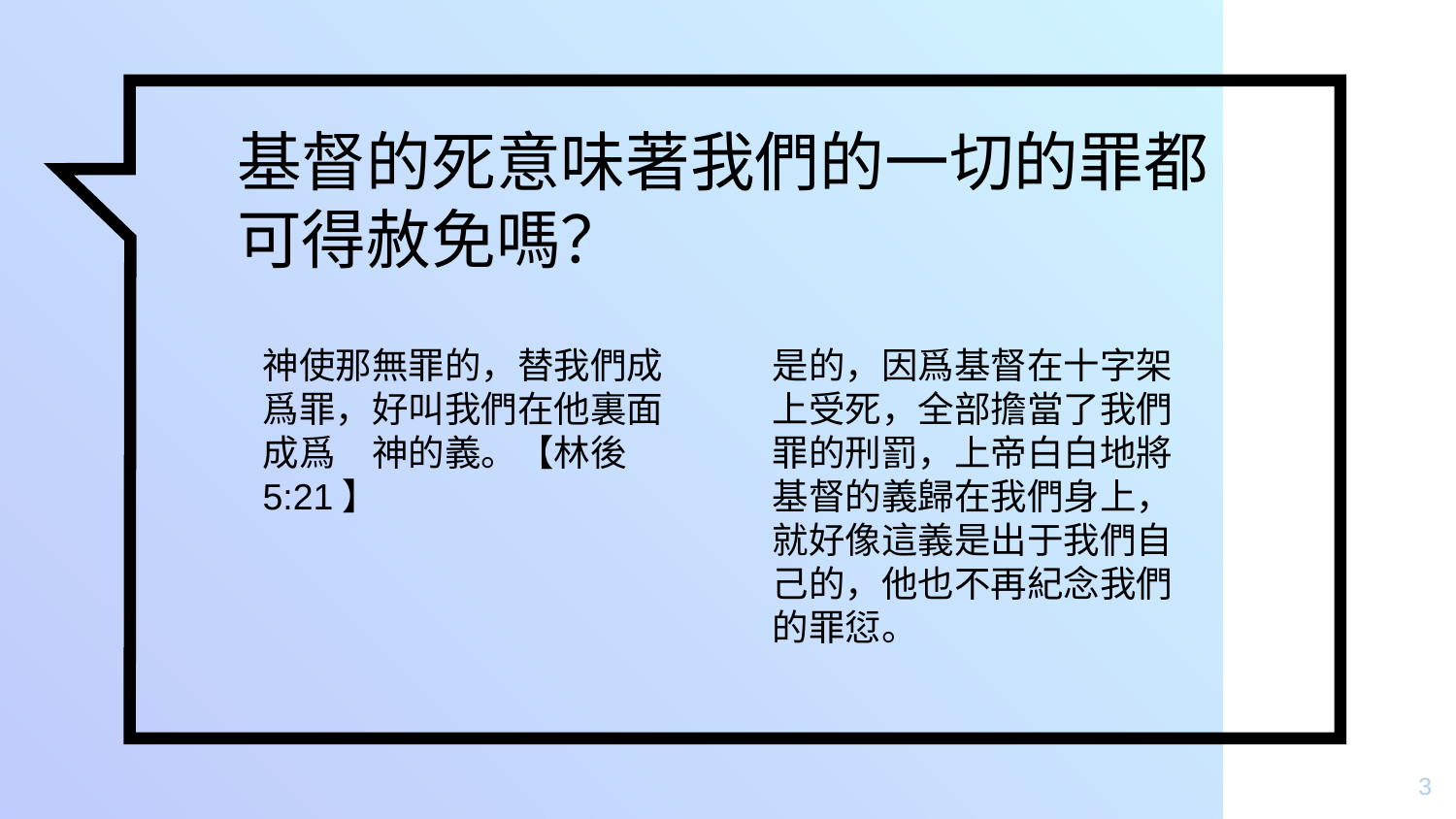

基督的死意味著我們的一切的罪都可得赦免嗎？
神使那無罪的，替我們成爲罪，好叫我們在他裏面成爲　神的義。【林後5:21】
是的，因爲基督在十字架上受死，全部擔當了我們罪的刑罰，上帝白白地將基督的義歸在我們身上，就好像這義是出于我們自己的，他也不再紀念我們的罪愆。
3